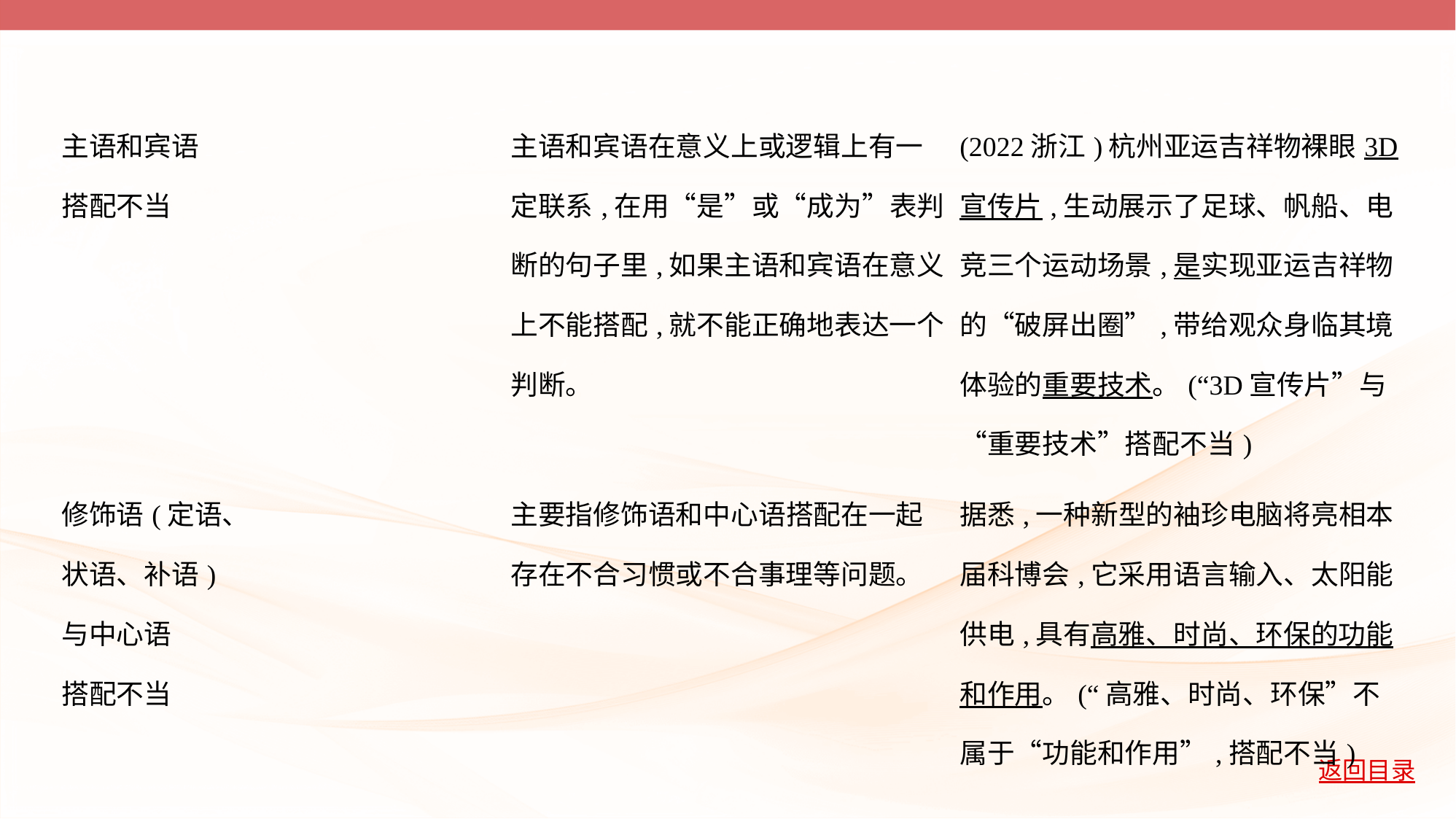

| 主语和宾语 搭配不当 | 主语和宾语在意义上或逻辑上有一 定联系,在用“是”或“成为”表判 断的句子里,如果主语和宾语在意义 上不能搭配,就不能正确地表达一个 判断。 | (2022浙江)杭州亚运吉祥物裸眼3D 宣传片,生动展示了足球、帆船、电 竞三个运动场景,是实现亚运吉祥物 的“破屏出圈”,带给观众身临其境 体验的重要技术。(“3D宣传片”与 “重要技术”搭配不当) |
| --- | --- | --- |
| 修饰语(定语、 状语、补语) 与中心语 搭配不当 | 主要指修饰语和中心语搭配在一起 存在不合习惯或不合事理等问题。 | 据悉,一种新型的袖珍电脑将亮相本 届科博会,它采用语言输入、太阳能 供电,具有高雅、时尚、环保的功能 和作用。(“高雅、时尚、环保”不 属于“功能和作用”,搭配不当) |